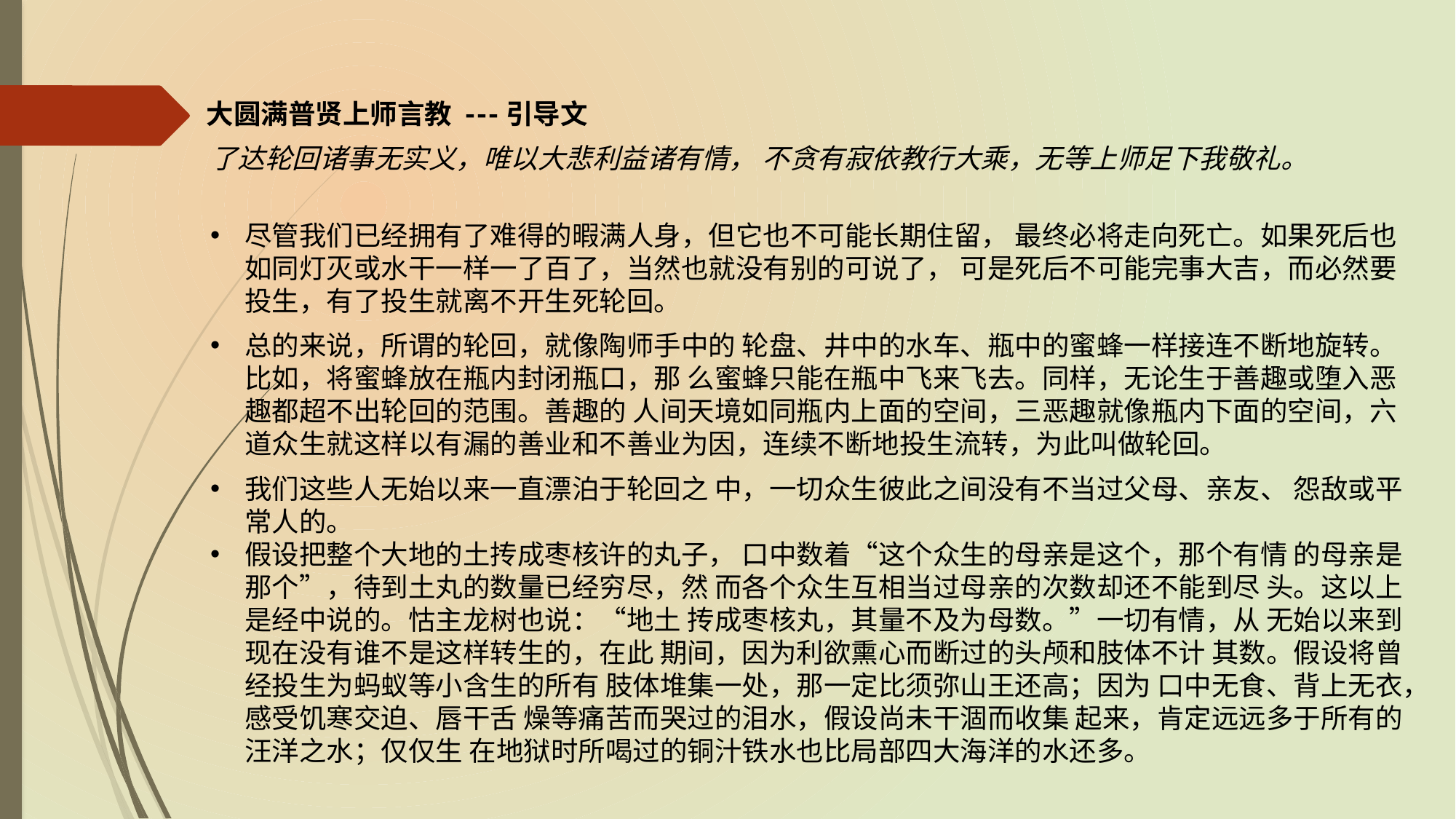

大圆满普贤上师言教 ---引导文
了达轮回诸事无实义，唯以大悲利益诸有情， 不贪有寂依教行大乘，无等上师足下我敬礼。

尽管我们已经拥有了难得的暇满人身，但它也不可能长期住留， 最终必将走向死亡。如果死后也如同灯灭或水干一样一了百了，当然也就没有别的可说了， 可是死后不可能完事大吉，而必然要投生，有了投生就离不开生死轮回。
总的来说，所谓的轮回，就像陶师手中的 轮盘、井中的水车、瓶中的蜜蜂一样接连不断地旋转。比如，将蜜蜂放在瓶内封闭瓶口，那 么蜜蜂只能在瓶中飞来飞去。同样，无论生于善趣或堕入恶趣都超不出轮回的范围。善趣的 人间天境如同瓶内上面的空间，三恶趣就像瓶内下面的空间，六道众生就这样以有漏的善业和不善业为因，连续不断地投生流转，为此叫做轮回。
我们这些人无始以来一直漂泊于轮回之 中，一切众生彼此之间没有不当过父母、亲友、 怨敌或平常人的。
假设把整个大地的土抟成枣核许的丸子， 口中数着“这个众生的母亲是这个，那个有情 的母亲是那个”，待到土丸的数量已经穷尽，然 而各个众生互相当过母亲的次数却还不能到尽 头。这以上是经中说的。怙主龙树也说：“地土 抟成枣核丸，其量不及为母数。”一切有情，从 无始以来到现在没有谁不是这样转生的，在此 期间，因为利欲熏心而断过的头颅和肢体不计 其数。假设将曾经投生为蚂蚁等小含生的所有 肢体堆集一处，那一定比须弥山王还高；因为 口中无食、背上无衣，感受饥寒交迫、唇干舌 燥等痛苦而哭过的泪水，假设尚未干涸而收集 起来，肯定远远多于所有的汪洋之水；仅仅生 在地狱时所喝过的铜汁铁水也比局部四大海洋的水还多。